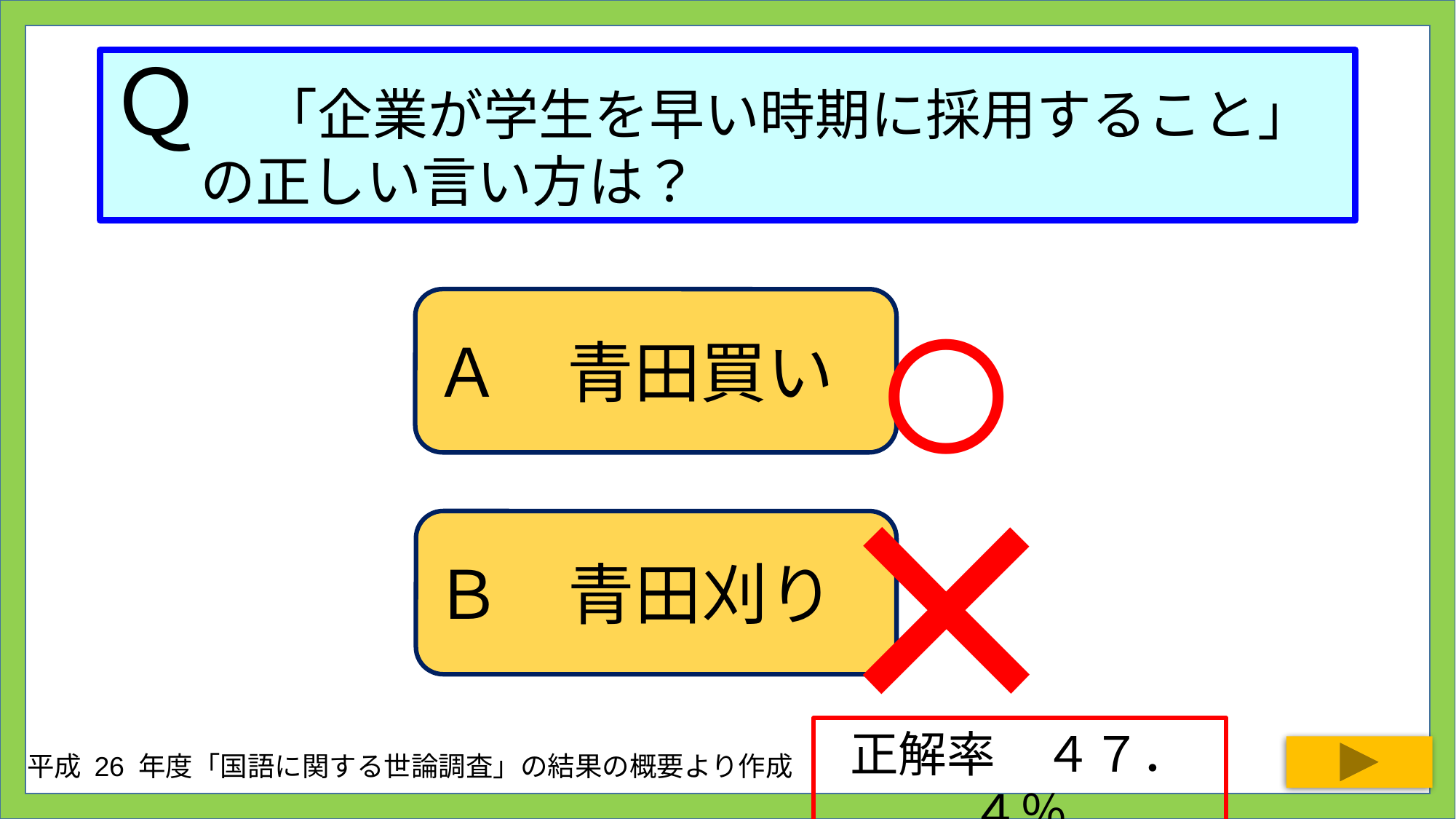

# Ｑ　「企業が学生を早い時期に採用すること」の正しい言い方は？
○
Ａ　青田買い
×
Ｂ　青田刈り
正解率　４７．４％

平成 26 年度「国語に関する世論調査」の結果の概要より作成